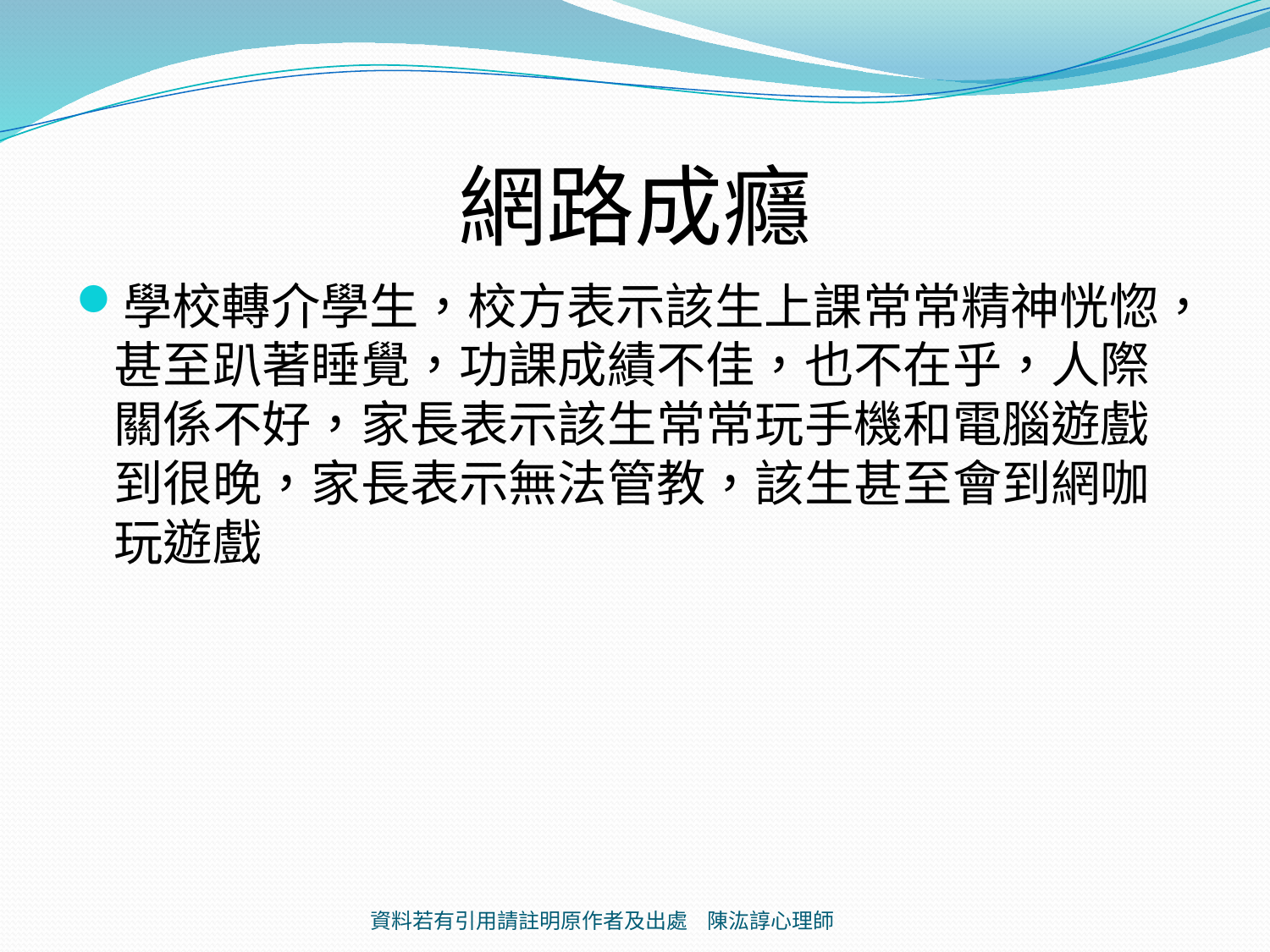

# 網路成癮
學校轉介學生，校方表示該生上課常常精神恍惚，甚至趴著睡覺，功課成績不佳，也不在乎，人際關係不好，家長表示該生常常玩手機和電腦遊戲到很晚，家長表示無法管教，該生甚至會到網咖玩遊戲
資料若有引用請註明原作者及出處   陳汯諄心理師